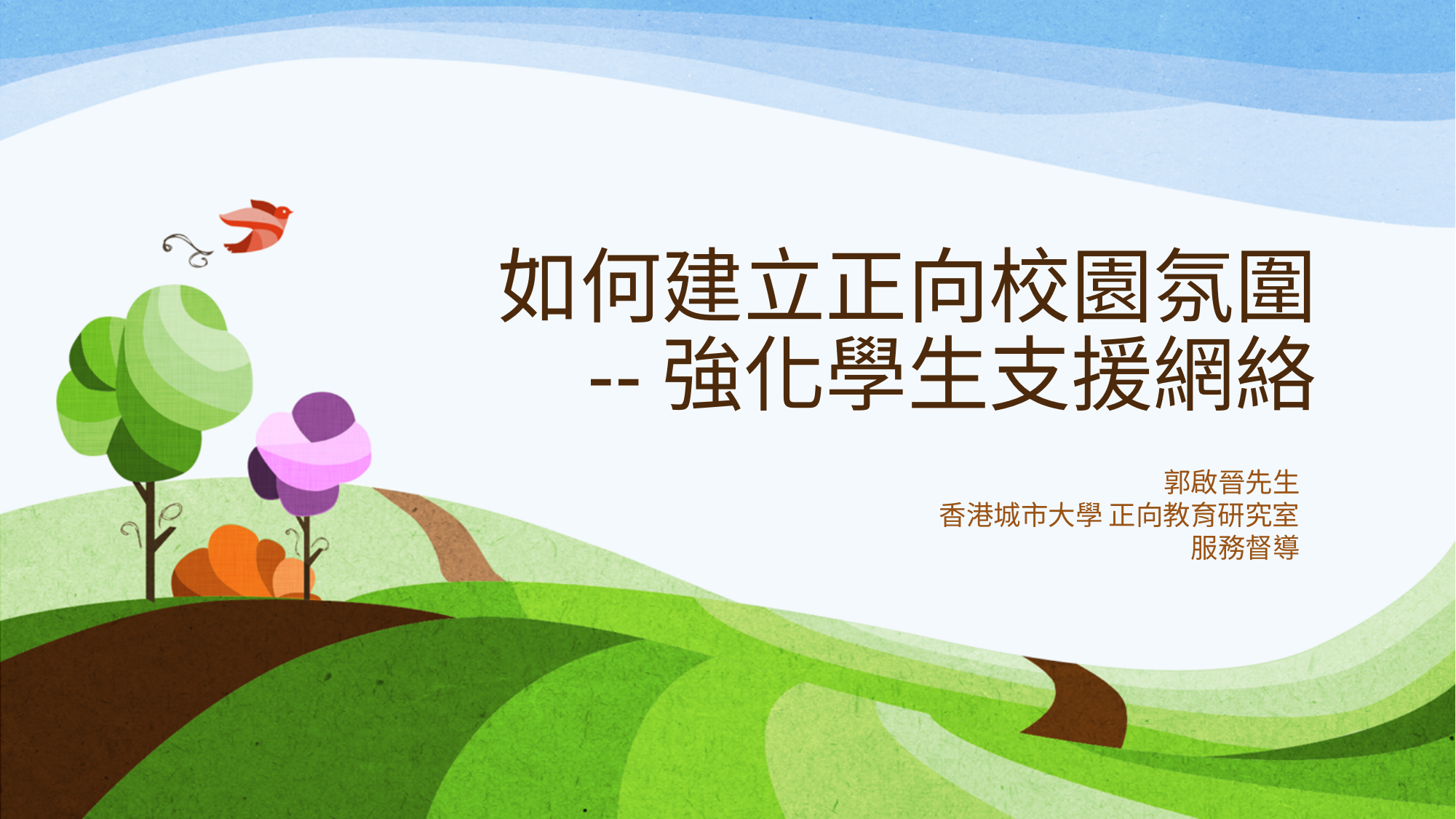

# 如何建立正向校園氛圍 --強化學生支援網絡
郭啟晉先生
香港城市大學 正向教育研究室
服務督導